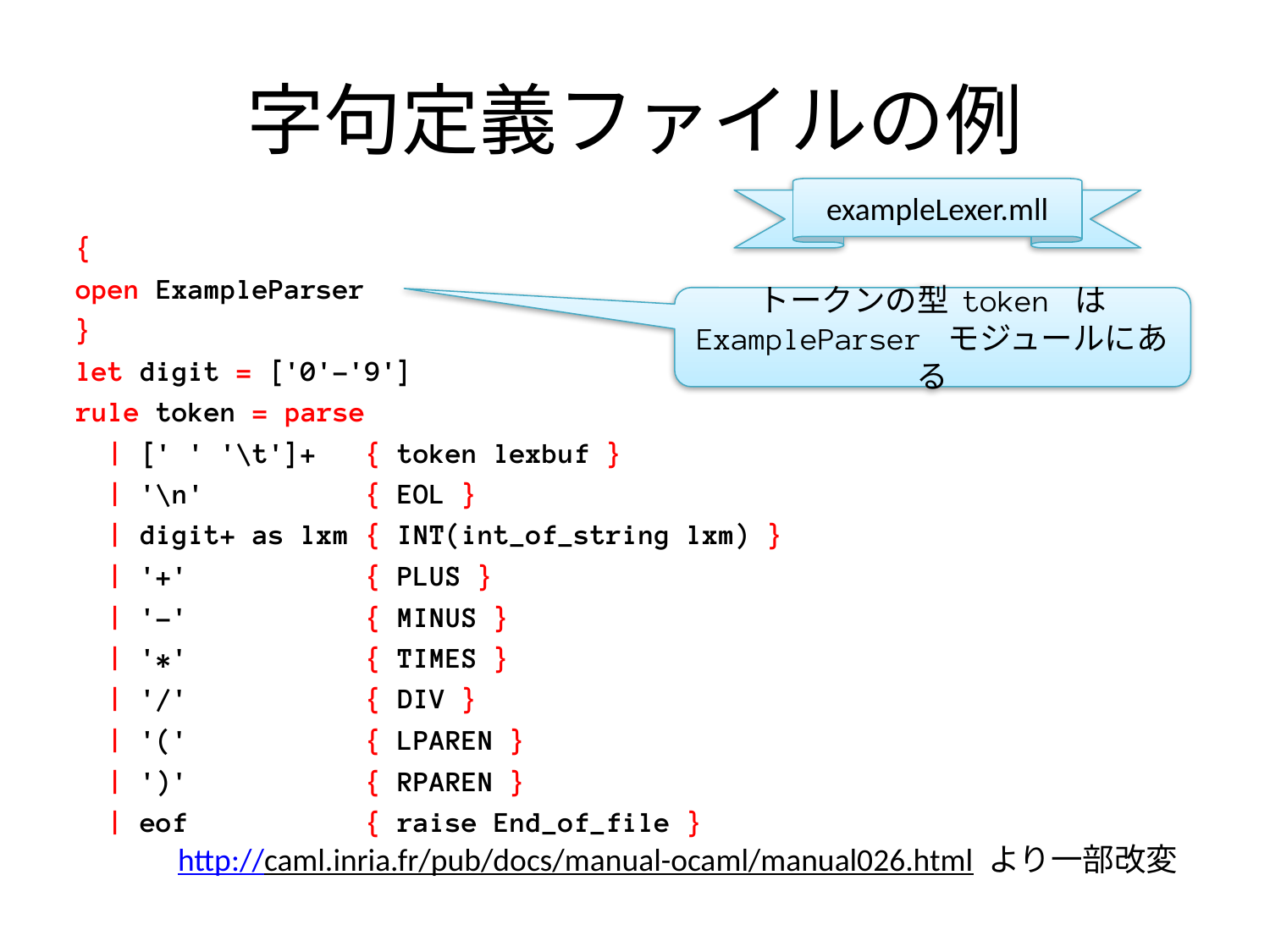

# 字句定義ファイルの例
exampleLexer.mll
{
open ExampleParser
}
let digit = ['0'-'9']
rule token = parse
  | [' ' '\t']+   { token lexbuf }
  | '\n'          { EOL }
  | digit+ as lxm { INT(int_of_string lxm) }
  | '+'           { PLUS }
  | '-'           { MINUS }
  | '*'           { TIMES }
  | '/'           { DIV }
  | '('           { LPAREN }
  | ')'           { RPAREN }
  | eof           { raise End_of_file }
トークンの型 token は ExampleParser モジュールにある
http://caml.inria.fr/pub/docs/manual-ocaml/manual026.html より一部改変